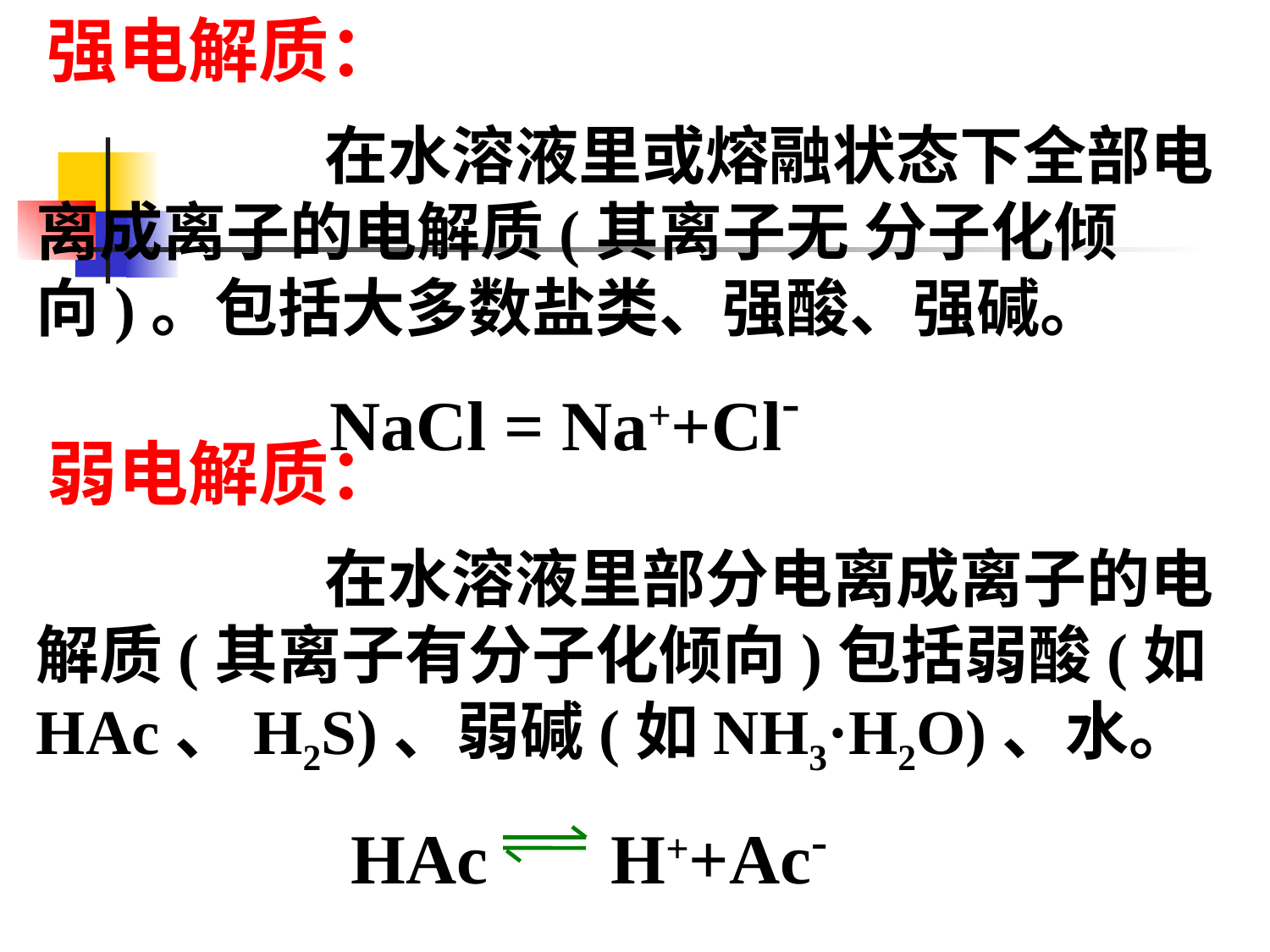

强电解质：

弱电解质：
                   在水溶液里或熔融状态下全部电离成离子的电解质(其离子无 分子化倾向)。包括大多数盐类、强酸、强碱。
NaCl = Na++Cl-
                   在水溶液里部分电离成离子的电解质(其离子有分子化倾向)包括弱酸(如HAc、H2S)、弱碱(如NH3·H2O)、水。
HAc       H++Ac-